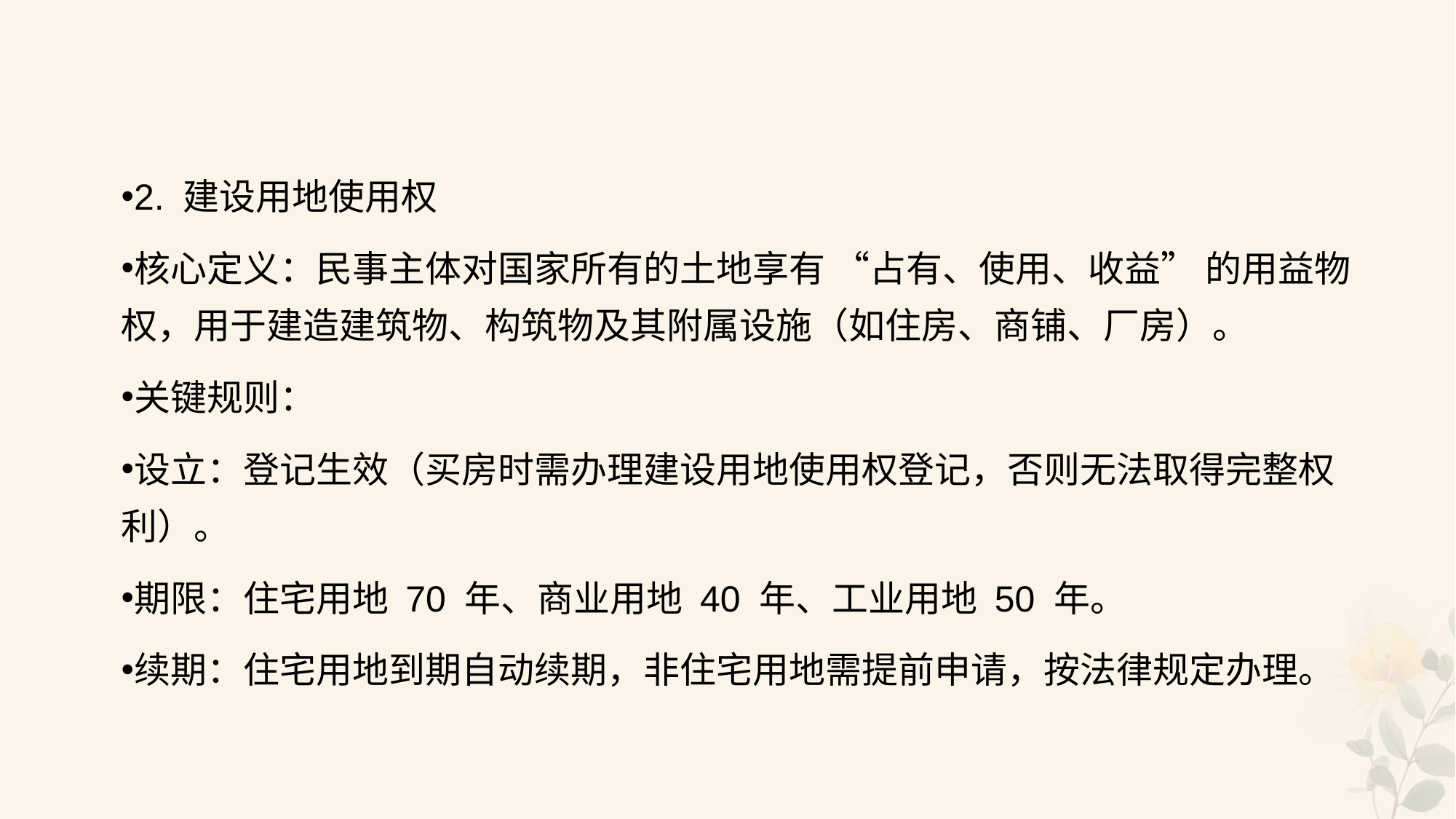

#
2. 建设用地使用权
核心定义：民事主体对国家所有的土地享有 “占有、使用、收益” 的用益物权，用于建造建筑物、构筑物及其附属设施（如住房、商铺、厂房）。
关键规则：
设立：登记生效（买房时需办理建设用地使用权登记，否则无法取得完整权利）。
期限：住宅用地 70 年、商业用地 40 年、工业用地 50 年。
续期：住宅用地到期自动续期，非住宅用地需提前申请，按法律规定办理。